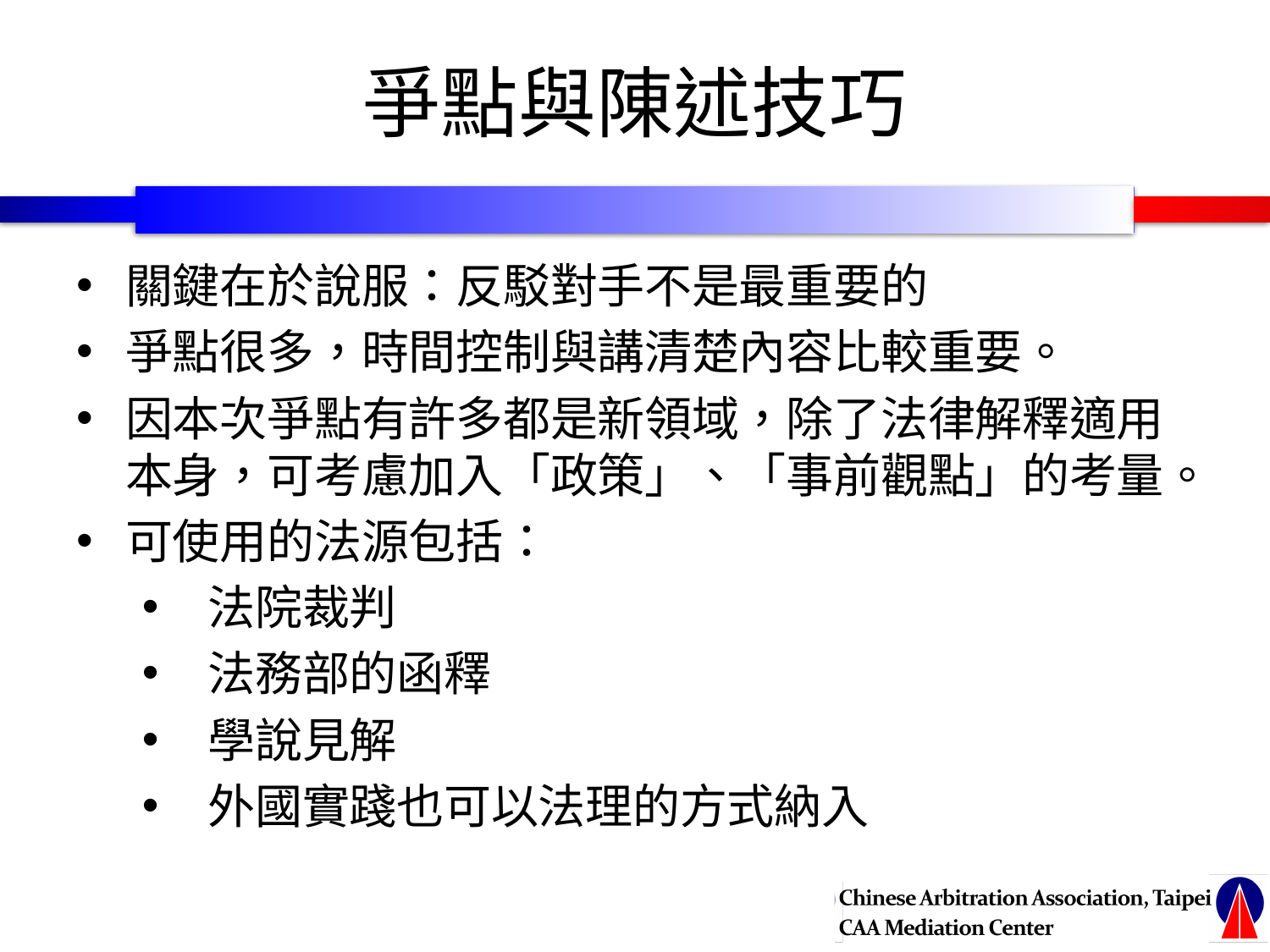

# 爭點與陳述技巧
關鍵在於說服：反駁對手不是最重要的
爭點很多，時間控制與講清楚內容比較重要。
因本次爭點有許多都是新領域，除了法律解釋適用本身，可考慮加入「政策」、「事前觀點」的考量。
可使用的法源包括：
法院裁判
法務部的函釋
學說見解
外國實踐也可以法理的方式納入